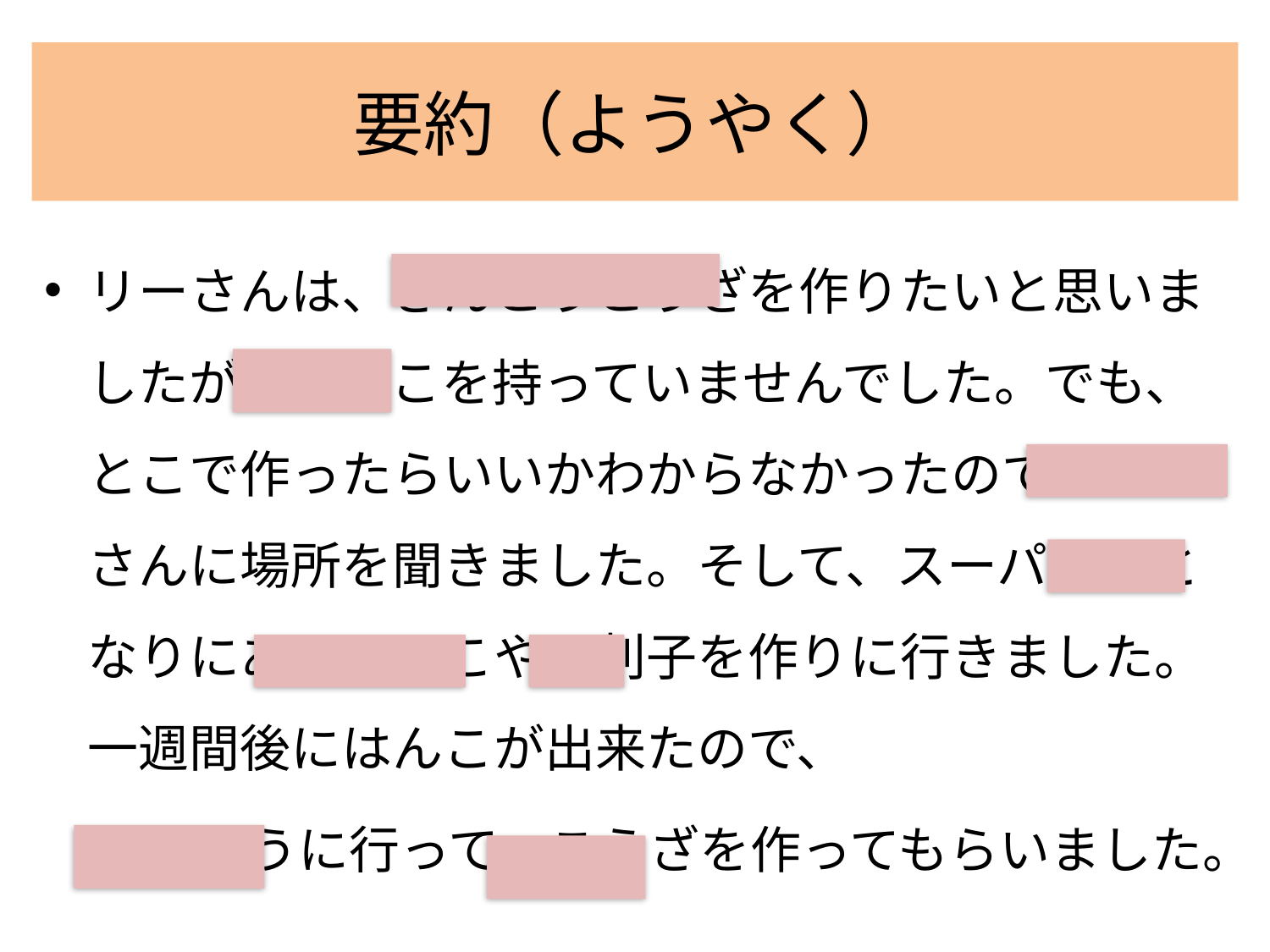

# 要約（ようやく）
リーさんは、ぎんこうこうざを作りたいと思いましたが、はんこを持っていませんでした。でも、とこで作ったらいいかわからなかったので、石田さんに場所を聞きました。そして、スーパーのとなりにあるはんこやに判子を作りに行きました。一週間後にはんこが出来たので、
　ぎんこうに行って、こうざを作ってもらいました。